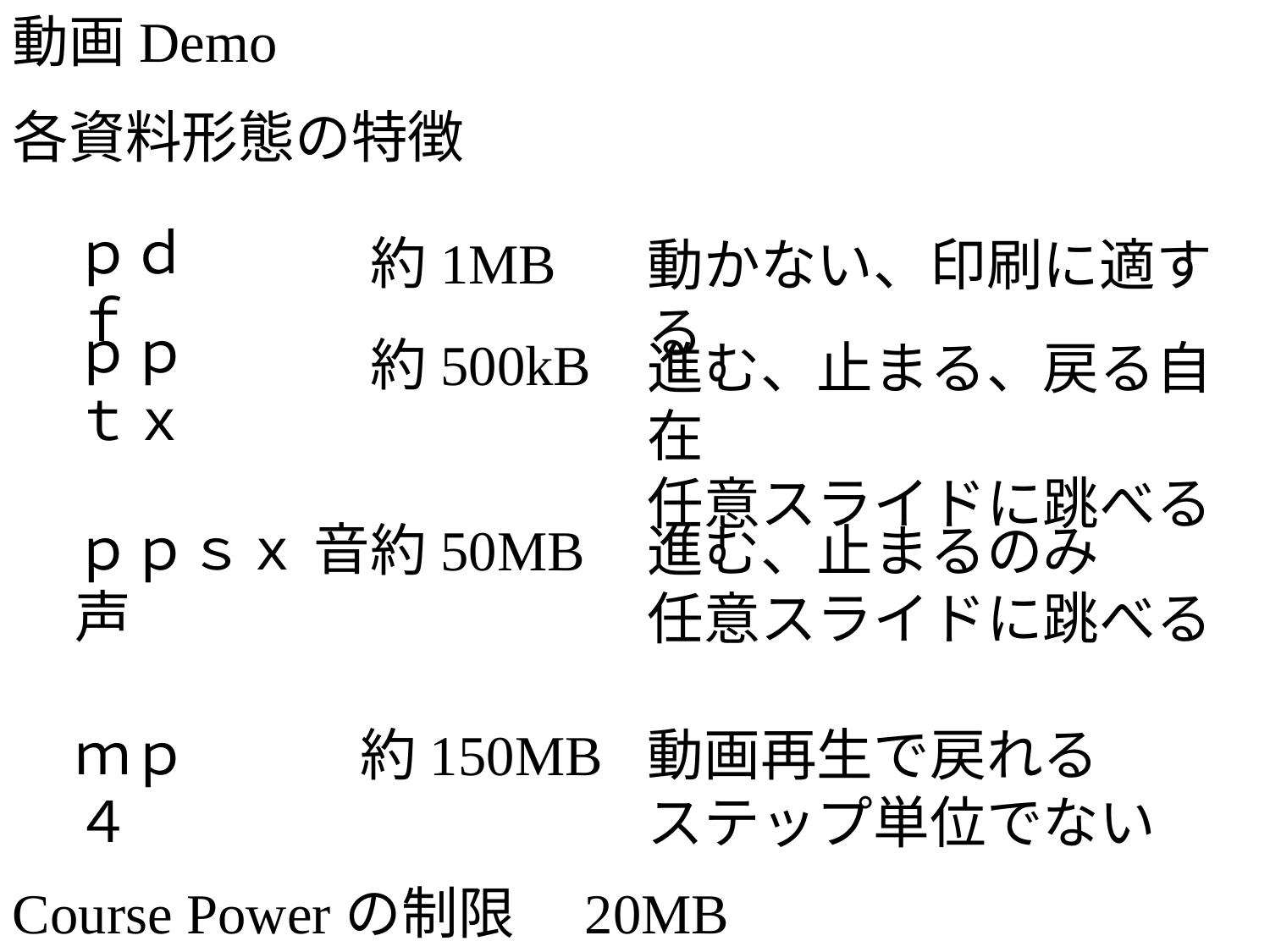

動画Demo
各資料形態の特徴
ｐｄｆ
約1MB
動かない、印刷に適する
ｐｐｔｘ
約500kB
進む、止まる、戻る自在
任意スライドに跳べる
ｐｐｓｘ 音声
約50MB
進む、止まるのみ
任意スライドに跳べる
ｍｐ４
動画再生で戻れる
ステップ単位でない
約150MB
Course Powerの制限　20MB